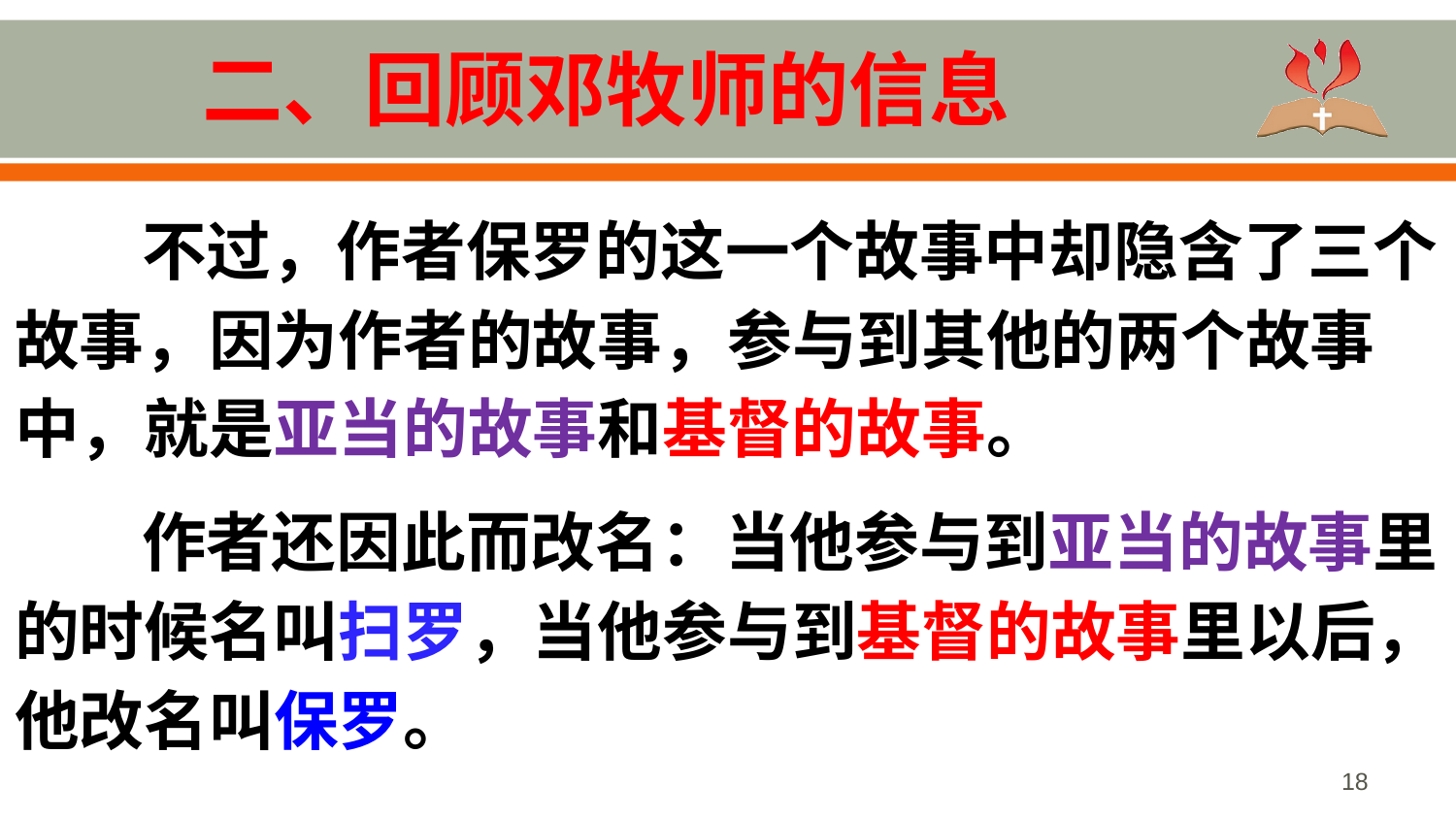

# 二、回顾邓牧师的信息
不过，作者保罗的这一个故事中却隐含了三个故事，因为作者的故事，参与到其他的两个故事中，就是亚当的故事和基督的故事。
作者还因此而改名：当他参与到亚当的故事里的时候名叫扫罗，当他参与到基督的故事里以后，他改名叫保罗。

18